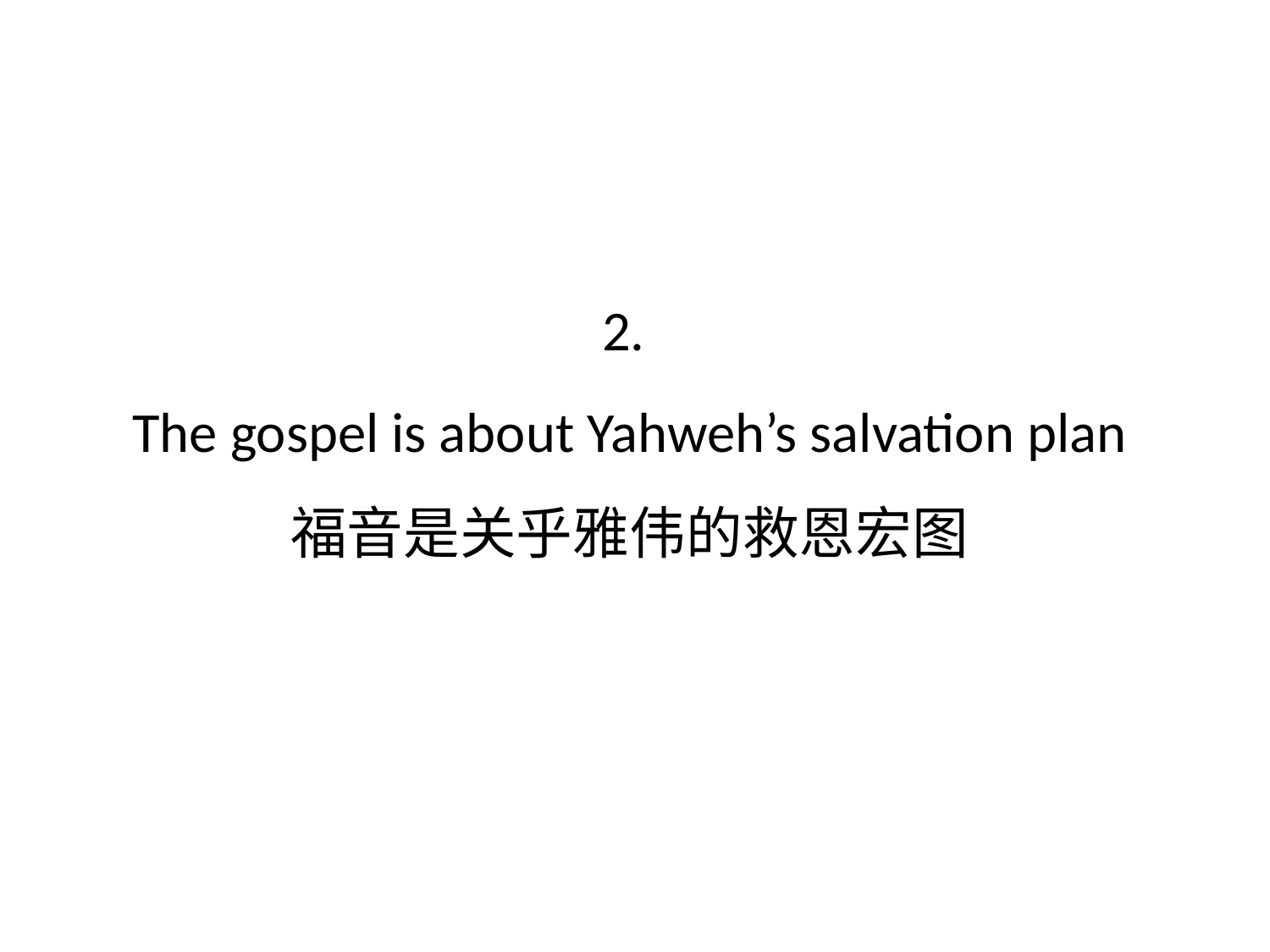

# 2. The gospel is about Yahweh’s salvation plan 福音是关乎雅伟的救恩宏图